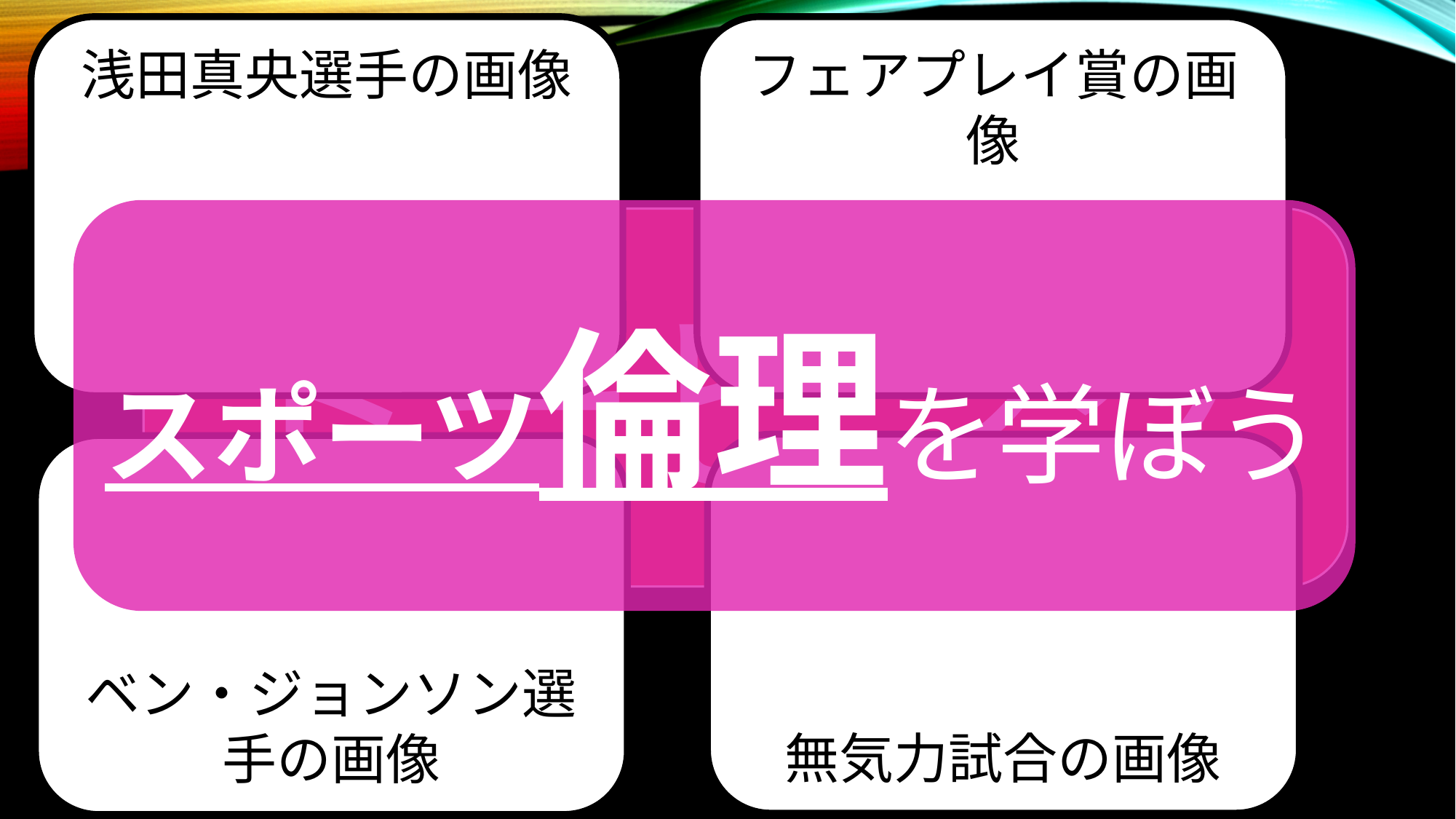

浅田真央選手の画像
フェアプレイ賞の画像
#
スポーツ倫理を学ぼう
ドーピング

無気力試合の画像
ベン・ジョンソン選手の画像